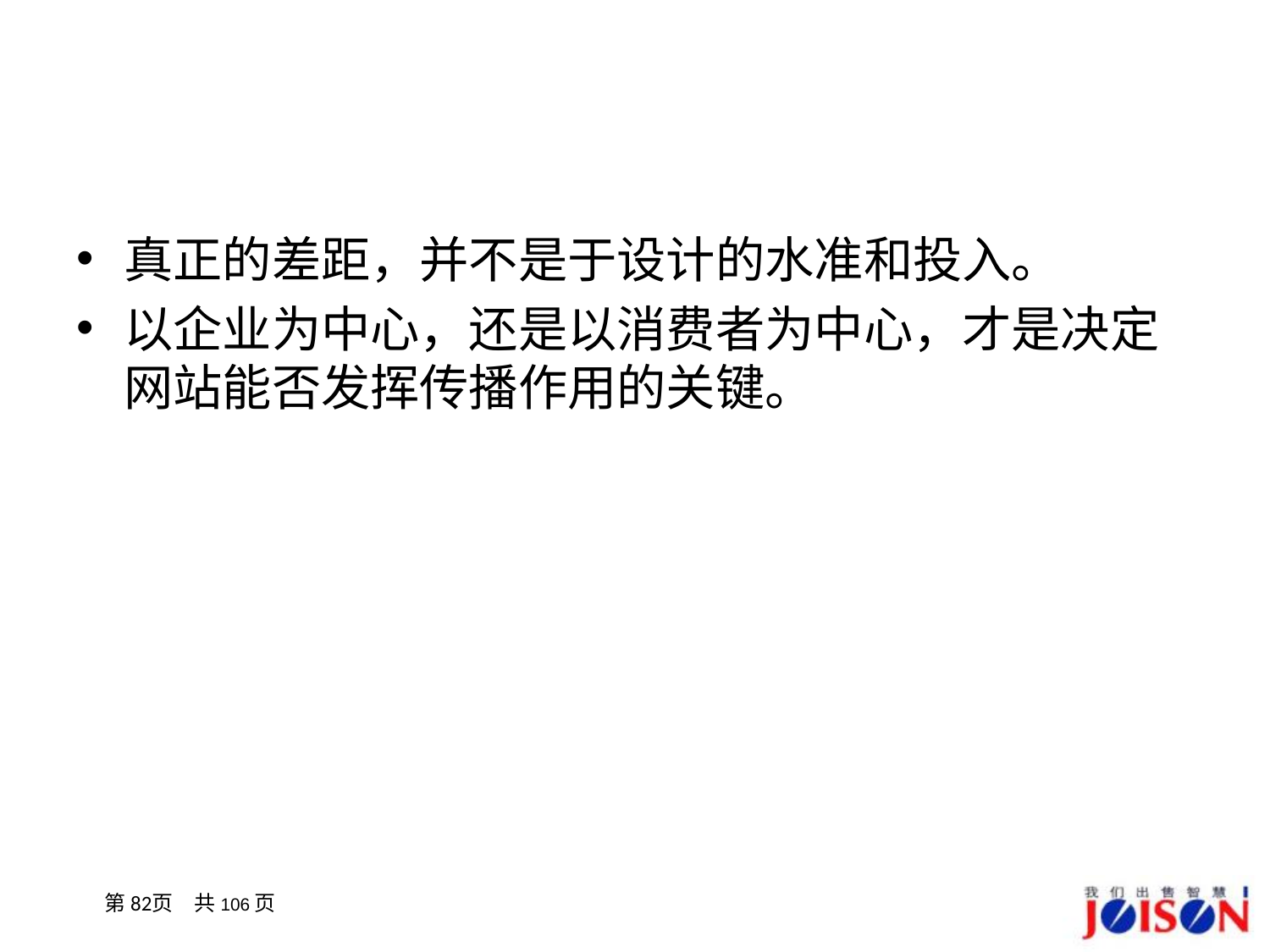

#
真正的差距，并不是于设计的水准和投入。
以企业为中心，还是以消费者为中心，才是决定网站能否发挥传播作用的关键。